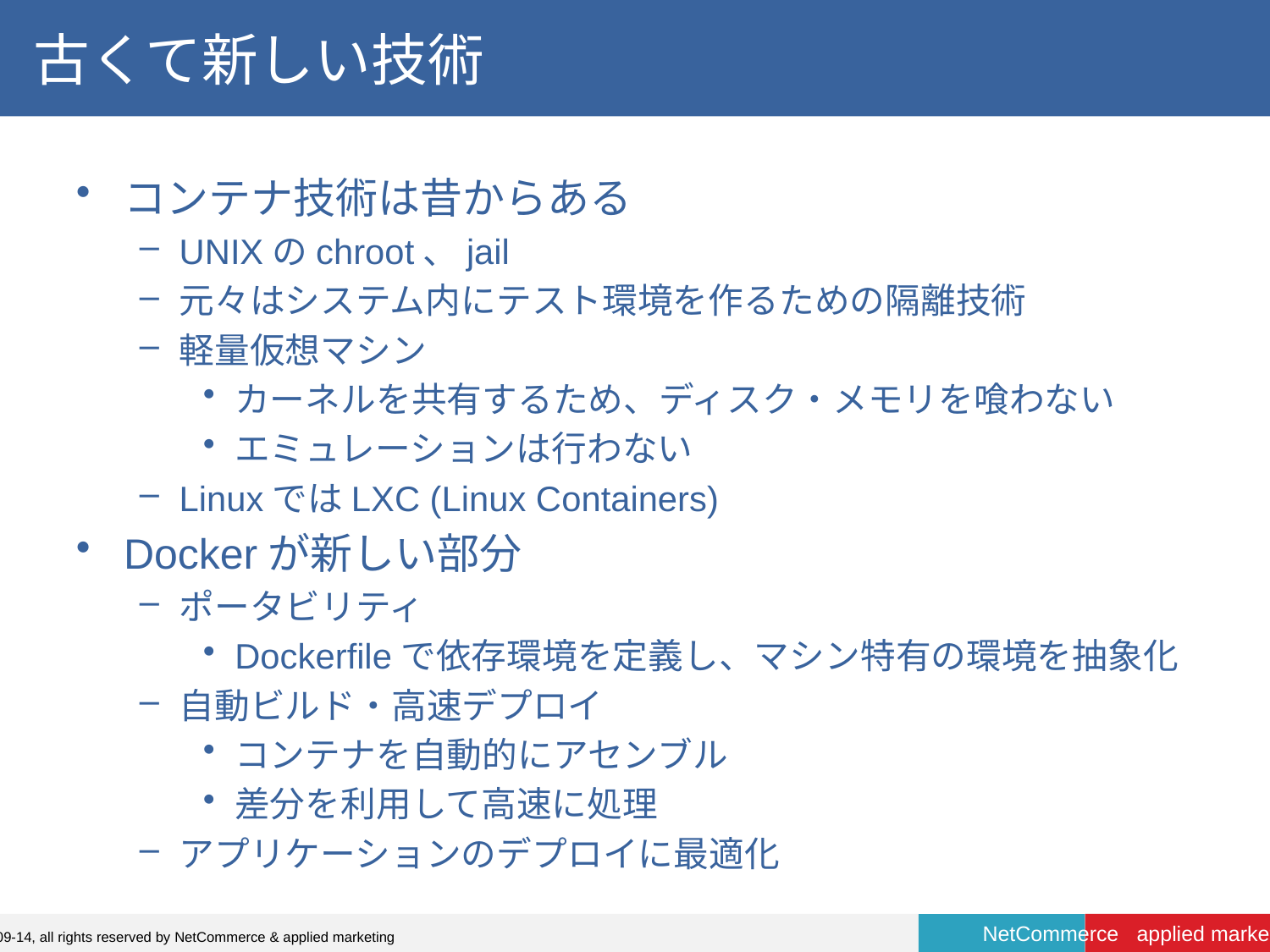

# 古くて新しい技術
コンテナ技術は昔からある
UNIXのchroot、jail
元々はシステム内にテスト環境を作るための隔離技術
軽量仮想マシン
カーネルを共有するため、ディスク・メモリを喰わない
エミュレーションは行わない
LinuxではLXC (Linux Containers)
Dockerが新しい部分
ポータビリティ
Dockerfileで依存環境を定義し、マシン特有の環境を抽象化
自動ビルド・高速デプロイ
コンテナを自動的にアセンブル
差分を利用して高速に処理
アプリケーションのデプロイに最適化